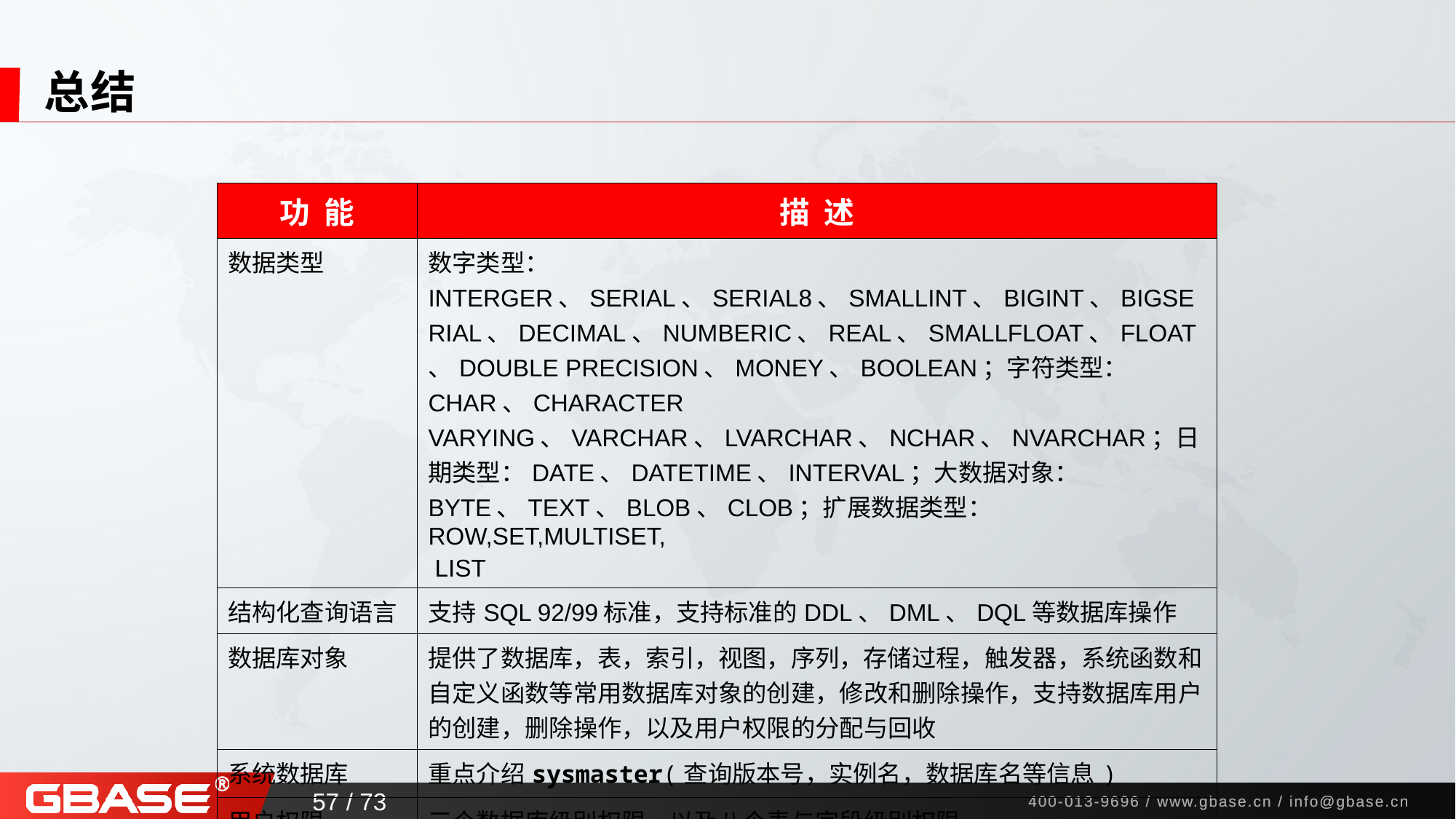

# 总结
| 功 能 | 描 述 |
| --- | --- |
| 数据类型 | 数字类型：INTERGER、SERIAL、SERIAL8、SMALLINT、BIGINT、BIGSERIAL、DECIMAL、NUMBERIC、REAL、SMALLFLOAT、FLOAT、DOUBLE PRECISION、MONEY、BOOLEAN；字符类型：CHAR、CHARACTER VARYING、VARCHAR、LVARCHAR、NCHAR、NVARCHAR；日期类型：DATE、DATETIME、INTERVAL；大数据对象：BYTE、TEXT、BLOB、CLOB；扩展数据类型：ROW,SET,MULTISET, LIST |
| 结构化查询语言 | 支持SQL 92/99标准，支持标准的DDL、DML、DQL等数据库操作 |
| 数据库对象 | 提供了数据库，表，索引，视图，序列，存储过程，触发器，系统函数和自定义函数等常用数据库对象的创建，修改和删除操作，支持数据库用户的创建，删除操作，以及用户权限的分配与回收 |
| 系统数据库 | 重点介绍sysmaster(查询版本号，实例名，数据库名等信息) |
| 用户权限 | 三个数据库级别权限，以及八个表与字段级别权限 |